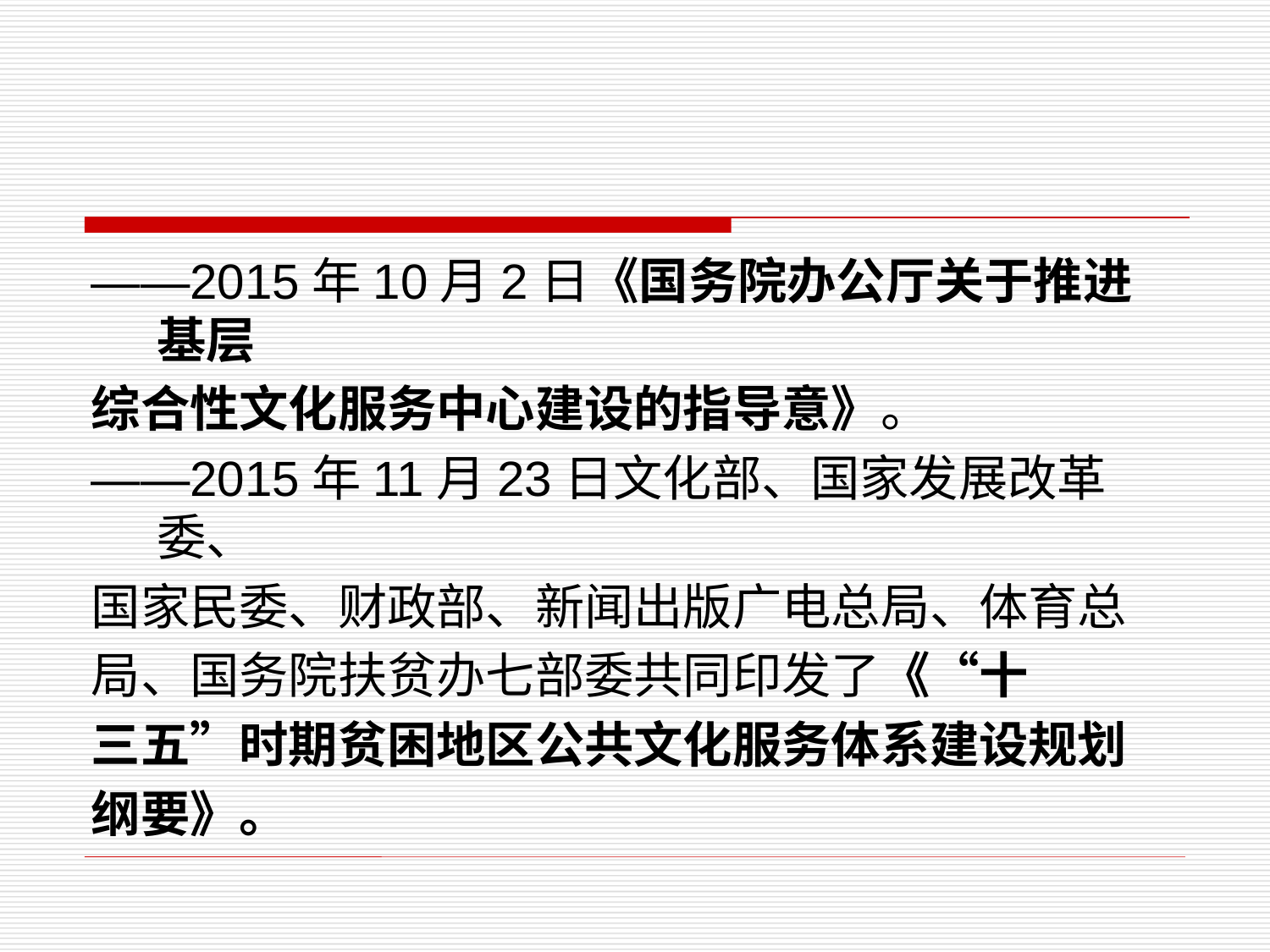

——2015年10月2日《国务院办公厅关于推进基层
综合性文化服务中心建设的指导意》。
——2015年11月23日文化部、国家发展改革委、
国家民委、财政部、新闻出版广电总局、体育总
局、国务院扶贫办七部委共同印发了《“十
三五”时期贫困地区公共文化服务体系建设规划
纲要》。